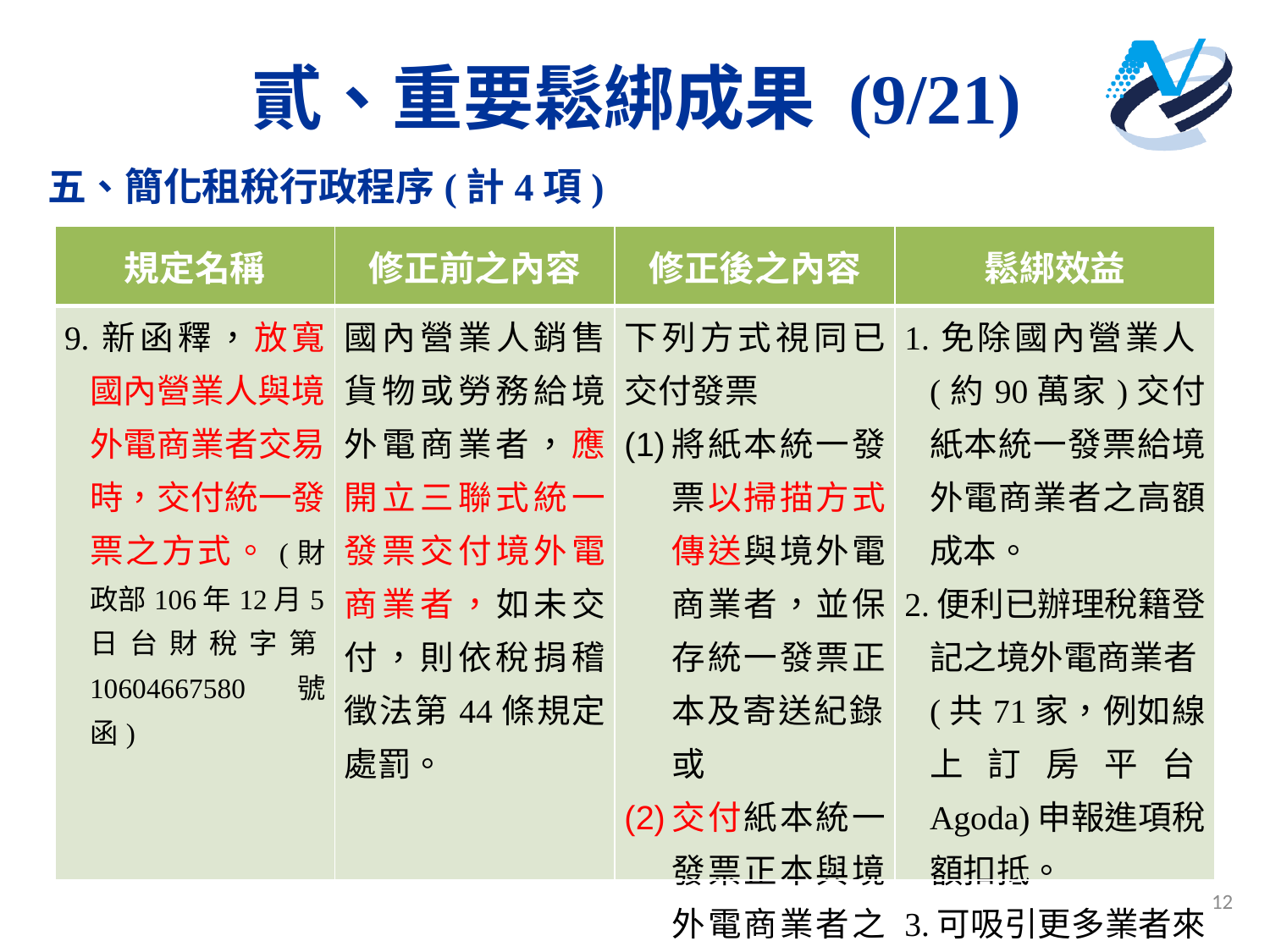

# 貳、重要鬆綁成果 (9/21)
五、簡化租稅行政程序(計4項)
| 規定名稱 | 修正前之內容 | 修正後之內容 | 鬆綁效益 |
| --- | --- | --- | --- |
| 9.新函釋，放寬國內營業人與境外電商業者交易時，交付統一發票之方式。(財政部106年12月5日台財稅字第10604667580號函) | 國內營業人銷售貨物或勞務給境外電商業者，應開立三聯式統一發票交付境外電商業者，如未交付，則依稅捐稽徵法第44條規定處罰。 | 下列方式視同已交付發票 將紙本統一發票以掃描方式傳送與境外電商業者，並保存統一發票正本及寄送紀錄；或 交付紙本統一發票正本與境外電商業者之報稅代理人。 | 1.免除國內營業人(約90萬家)交付紙本統一發票給境外電商業者之高額成本。 2.便利已辦理稅籍登記之境外電商業者(共71家，例如線上訂房平台Agoda)申報進項稅額扣抵。 3.可吸引更多業者來臺設籍擴展業務。 |
12